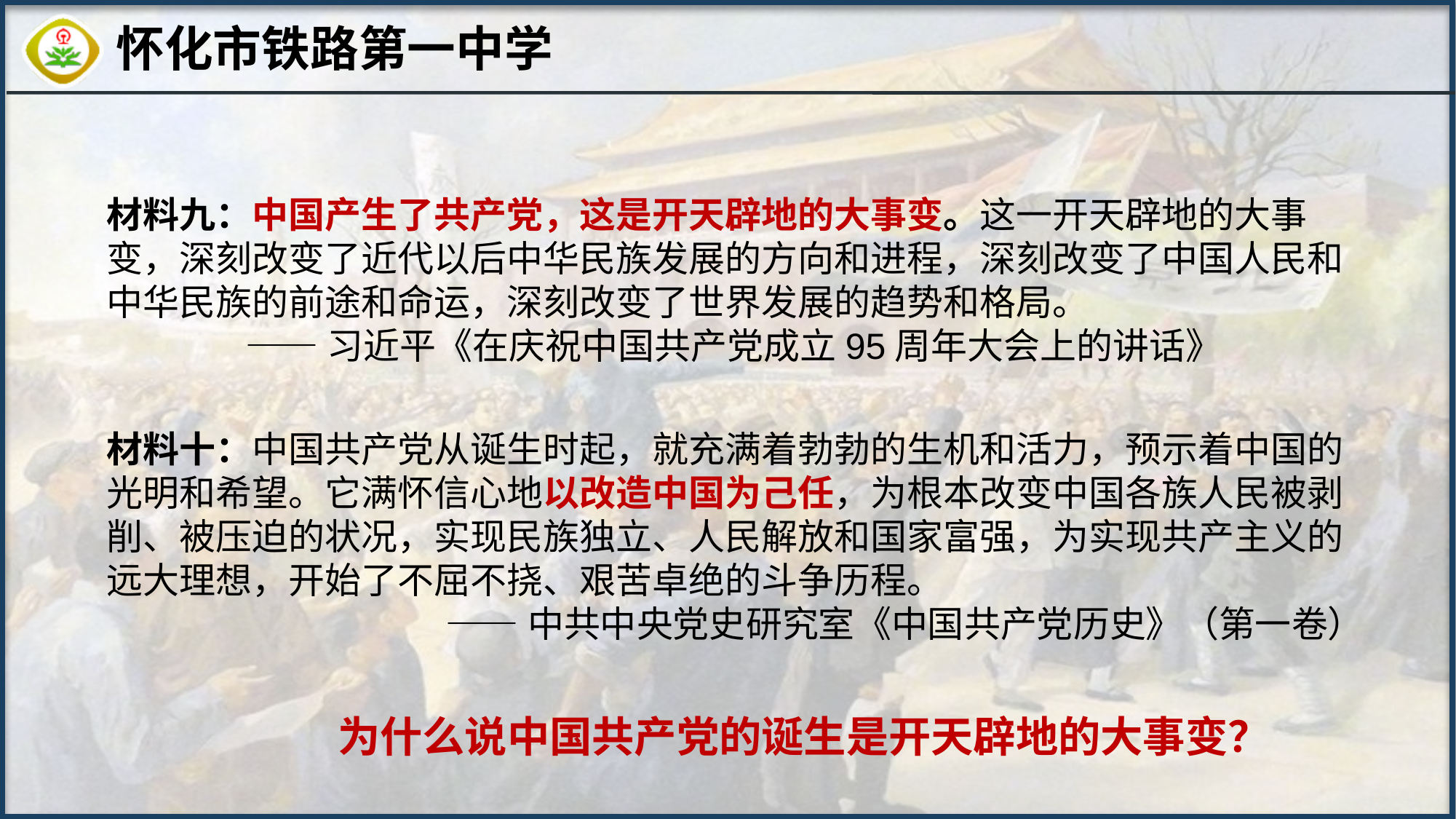

材料九：中国产生了共产党，这是开天辟地的大事变。这一开天辟地的大事变，深刻改变了近代以后中华民族发展的方向和进程，深刻改变了中国人民和中华民族的前途和命运，深刻改变了世界发展的趋势和格局。
                 ——习近平《在庆祝中国共产党成立95周年大会上的讲话》
材料十：中国共产党从诞生时起，就充满着勃勃的生机和活力，预示着中国的光明和希望。它满怀信心地以改造中国为己任，为根本改变中国各族人民被剥削、被压迫的状况，实现民族独立、人民解放和国家富强，为实现共产主义的远大理想，开始了不屈不挠、艰苦卓绝的斗争历程。
——中共中央党史研究室《中国共产党历史》（第一卷）
为什么说中国共产党的诞生是开天辟地的大事变？